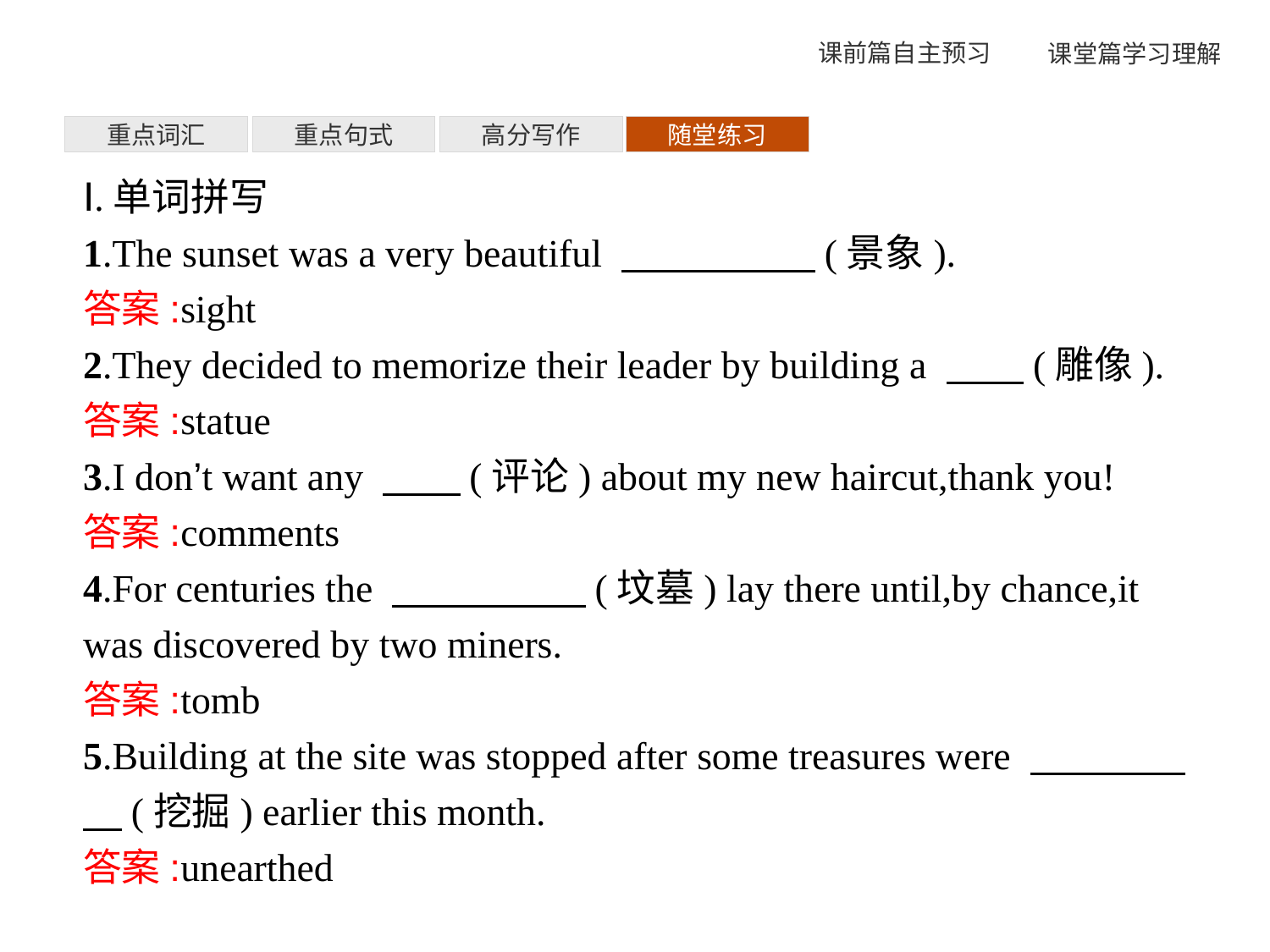

重点词汇
重点句式
高分写作
随堂练习
Ⅰ.单词拼写
1.The sunset was a very beautiful 　　　　　(景象).
答案:sight
2.They decided to memorize their leader by building a 　　(雕像).
答案:statue
3.I don’t want any 　　(评论) about my new haircut,thank you!
答案:comments
4.For centuries the 　　　　　(坟墓) lay there until,by chance,it was discovered by two miners.
答案:tomb
5.Building at the site was stopped after some treasures were 　　　　　(挖掘) earlier this month.
答案:unearthed